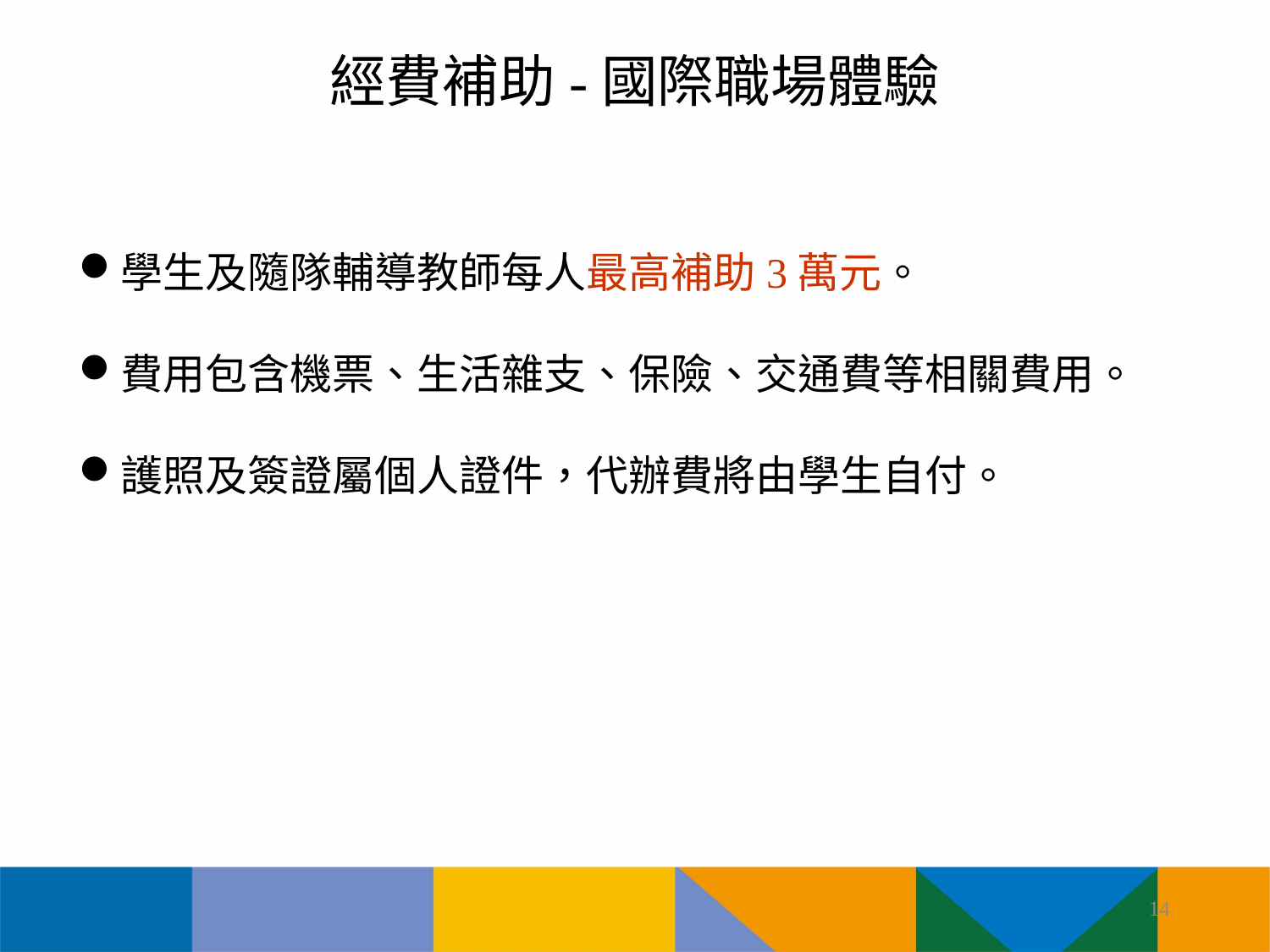

經費補助-國際職場體驗

學生及隨隊輔導教師每人最高補助3萬元。
費用包含機票、生活雜支、保險、交通費等相關費用。
護照及簽證屬個人證件，代辦費將由學生自付。
14